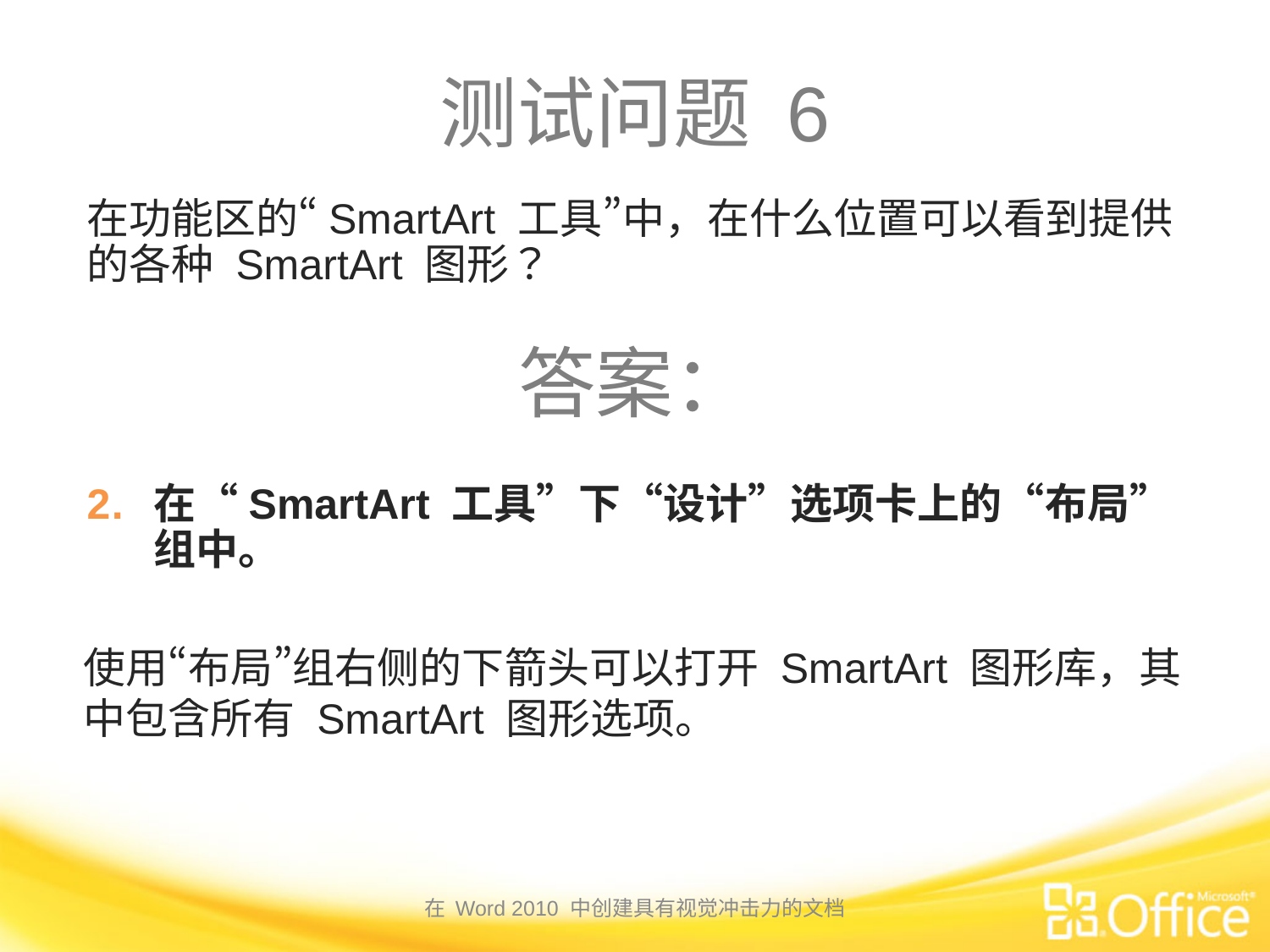

# 测试问题 6
在功能区的“SmartArt 工具”中，在什么位置可以看到提供的各种 SmartArt 图形？
答案：
在“SmartArt 工具”下“设计”选项卡上的“布局”组中。

使用“布局”组右侧的下箭头可以打开 SmartArt 图形库，其中包含所有 SmartArt 图形选项。
在 Word 2010 中创建具有视觉冲击力的文档